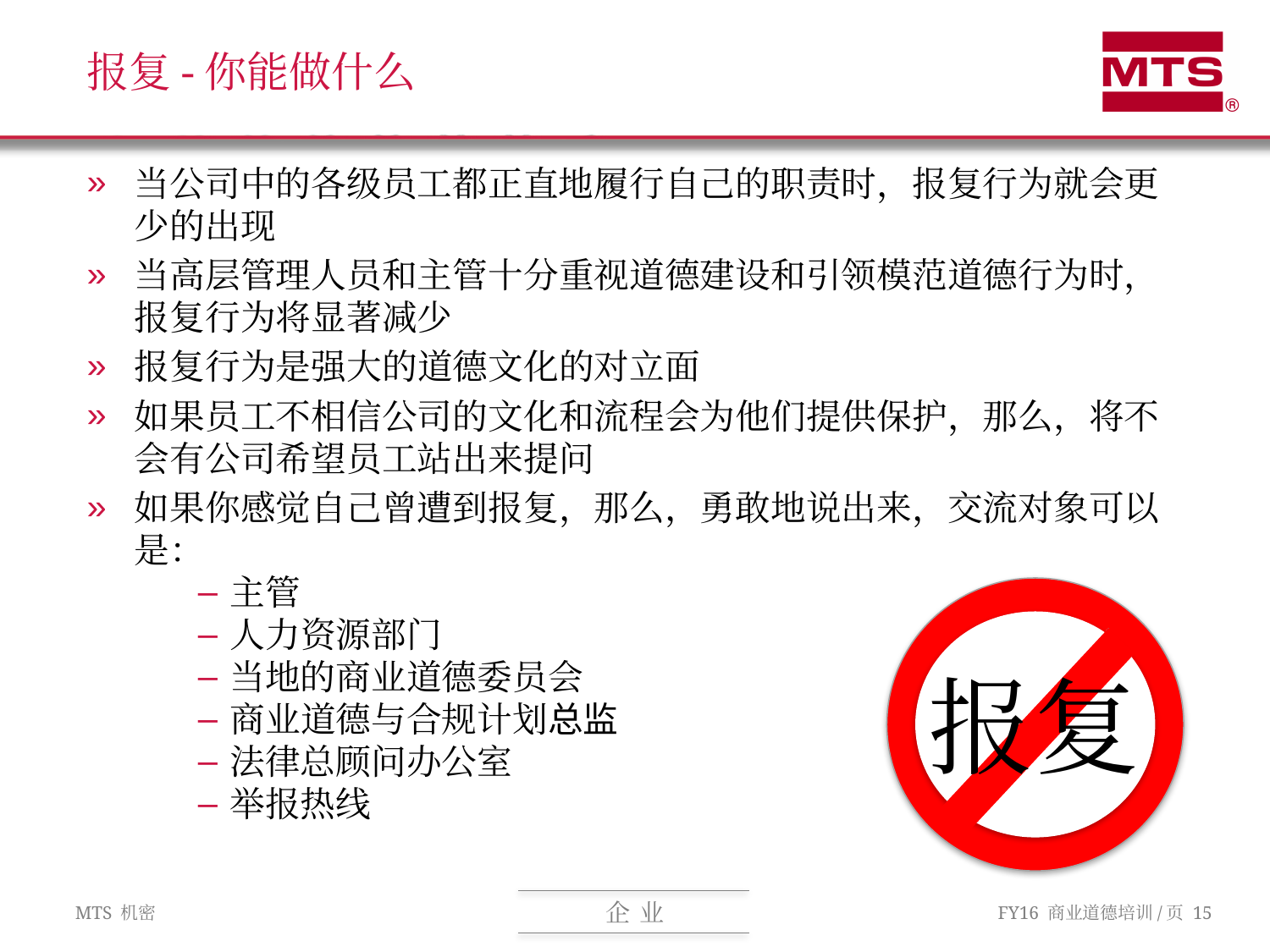

# 报复-你能做什么
当公司中的各级员工都正直地履行自己的职责时，报复行为就会更少的出现
当高层管理人员和主管十分重视道德建设和引领模范道德行为时，报复行为将显著减少
报复行为是强大的道德文化的对立面
如果员工不相信公司的文化和流程会为他们提供保护，那么，将不会有公司希望员工站出来提问
如果你感觉自己曾遭到报复，那么，勇敢地说出来，交流对象可以是：
主管
人力资源部门
当地的商业道德委员会
商业道德与合规计划总监
法律总顾问办公室
举报热线

报复